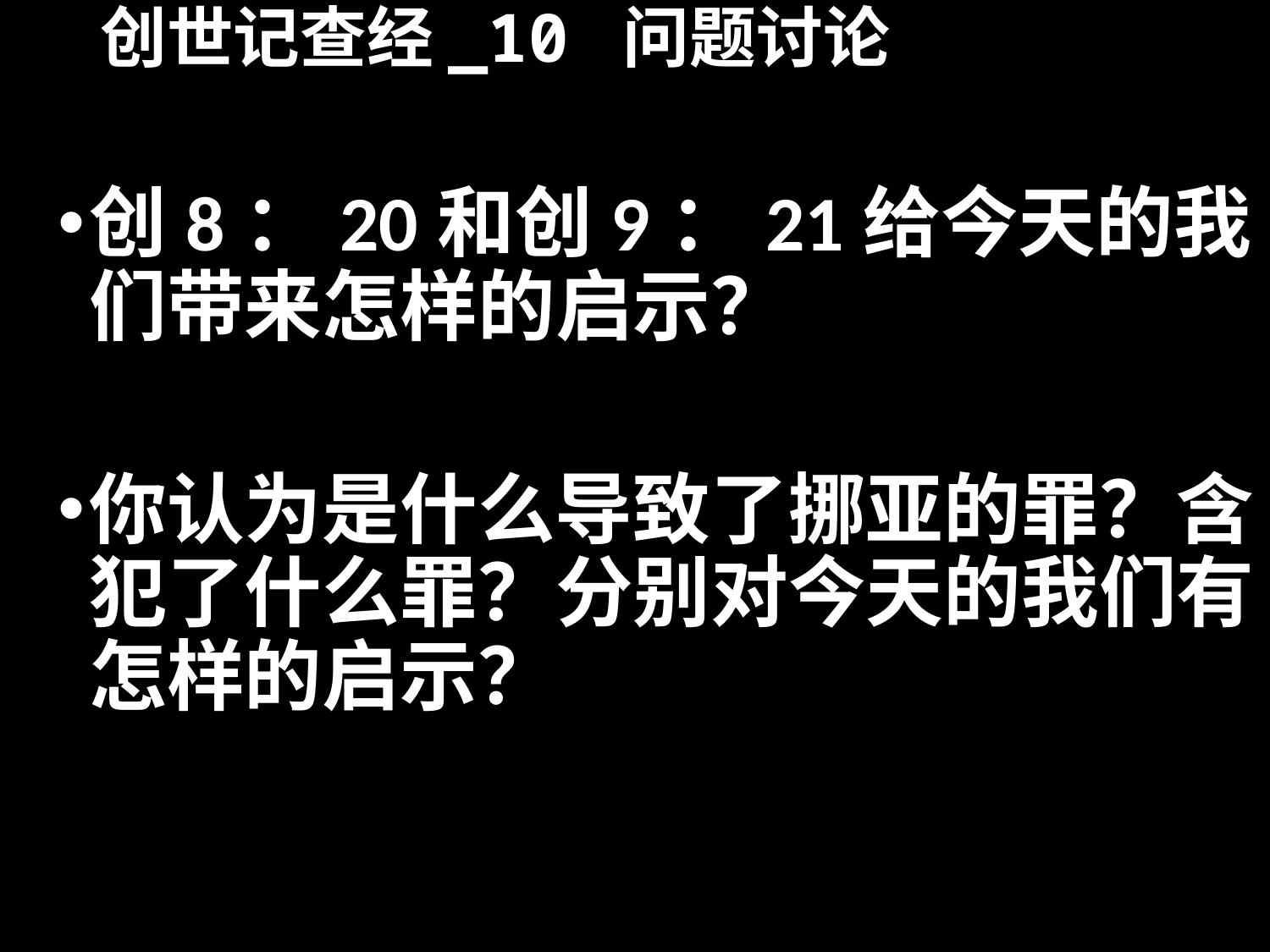

# 创世记查经_10 问题讨论

创8：20和创9：21给今天的我们带来怎样的启示？

你认为是什么导致了挪亚的罪？含犯了什么罪？分别对今天的我们有怎样的启示？